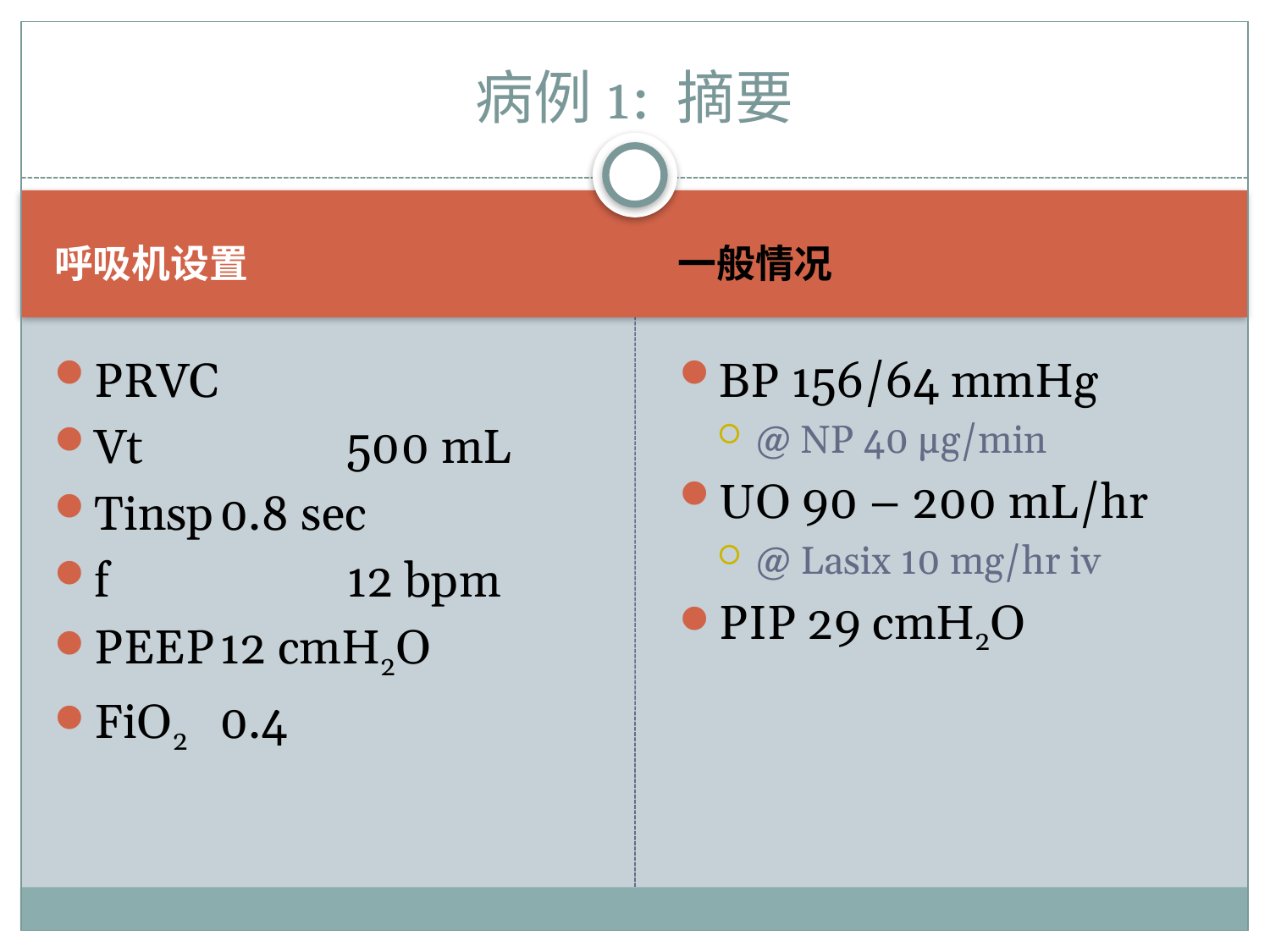

# 病例1: 摘要
呼吸机设置
一般情况
PRVC
Vt		500 mL
Tinsp	0.8 sec
f		12 bpm
PEEP	12 cmH2O
FiO2	0.4
BP 156/64 mmHg
@ NP 40 μg/min
UO 90 – 200 mL/hr
@ Lasix 10 mg/hr iv
PIP 29 cmH2O